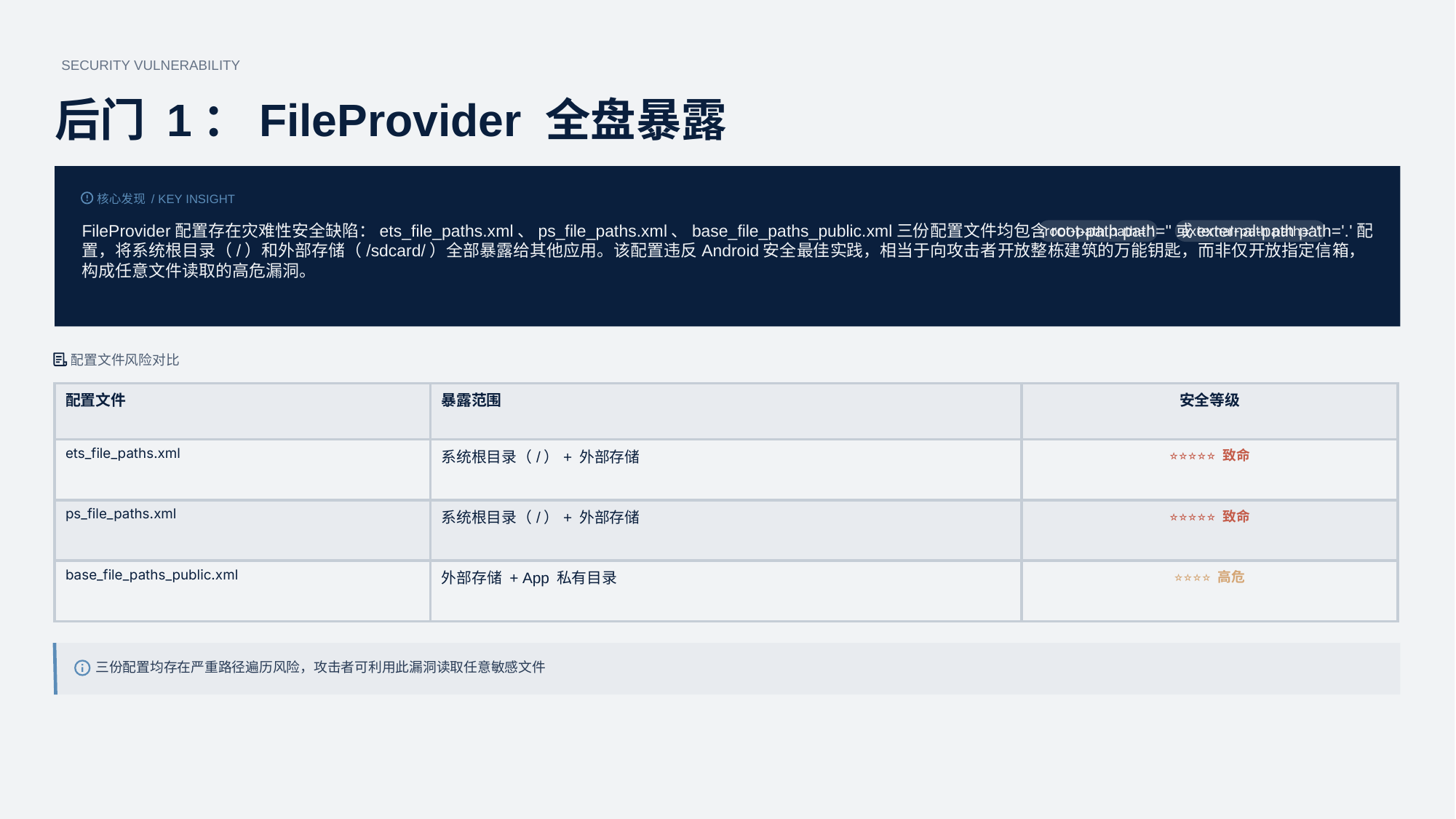

SECURITY VULNERABILITY
后门 1：FileProvider 全盘暴露

核心发现 / KEY INSIGHT

FileProvider配置存在灾难性安全缺陷：ets_file_paths.xml、ps_file_paths.xml、base_file_paths_public.xml三份配置文件均包含root-path path=''或external-path path='.'配
置，将系统根目录（/）和外部存储（/sdcard/）全部暴露给其他应用。该配置违反Android安全最佳实践，相当于向攻击者开放整栋建筑的万能钥匙，而非仅开放指定信箱，
构成任意文件读取的高危漏洞。

root-path path=''
external-path path='.'
配置文件风险对比

| 配置文件 | 暴露范围 | 安全等级 |
| --- | --- | --- |
| ets\_file\_paths.xml | 系统根目录（/）+ 外部存储 | ⭐⭐⭐⭐⭐ 致命 |
| ps\_file\_paths.xml | 系统根目录（/）+ 外部存储 | ⭐⭐⭐⭐⭐ 致命 |
| base\_file\_paths\_public.xml | 外部存储 + App 私有目录 | ⭐⭐⭐⭐ 高危 |

三份配置均存在严重路径遍历风险，攻击者可利用此漏洞读取任意敏感文件